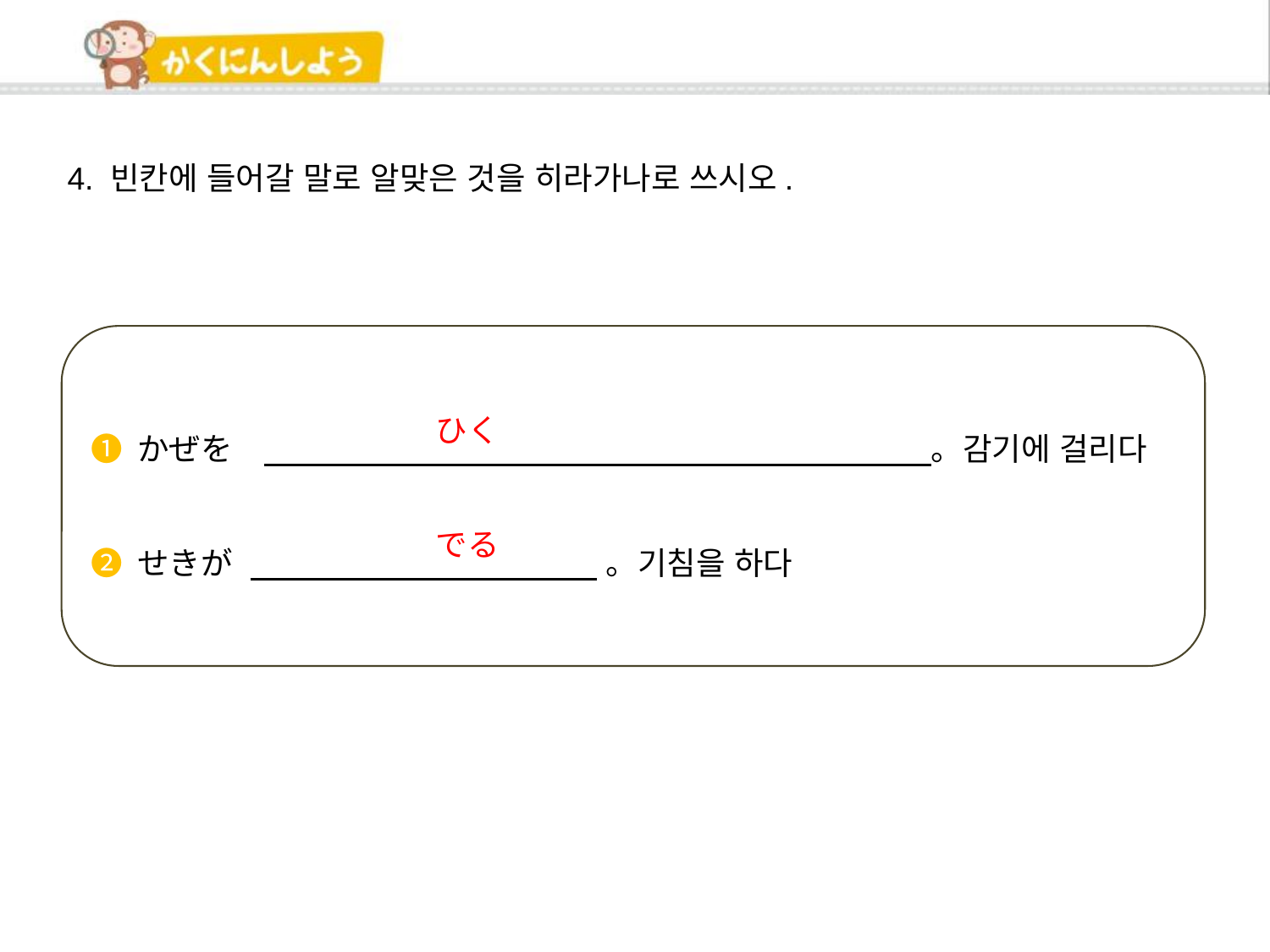

4. 빈칸에 들어갈 말로 알맞은 것을 히라가나로 쓰시오.
➊ かぜを　　　　　　　　　　　　　　　　　　　　　　。감기에 걸리다

➋ せきが                                          。기침을 하다
ひく
でる